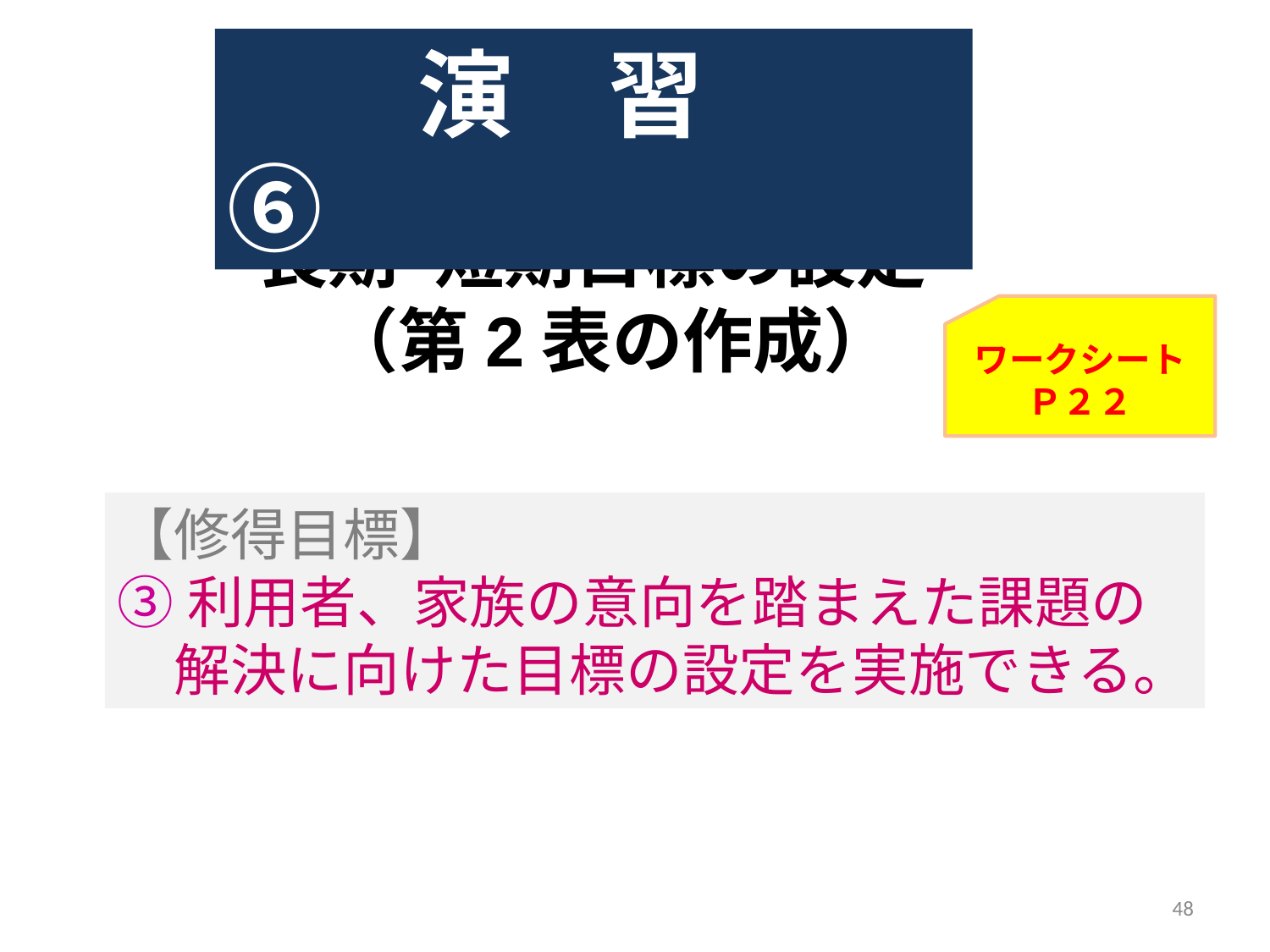

演　習　　⑥
長期･短期目標の設定
　（第2表の作成）
ワークシート
Ｐ２２
【修得目標】
➂利用者、家族の意向を踏まえた課題の
　解決に向けた目標の設定を実施できる。
48